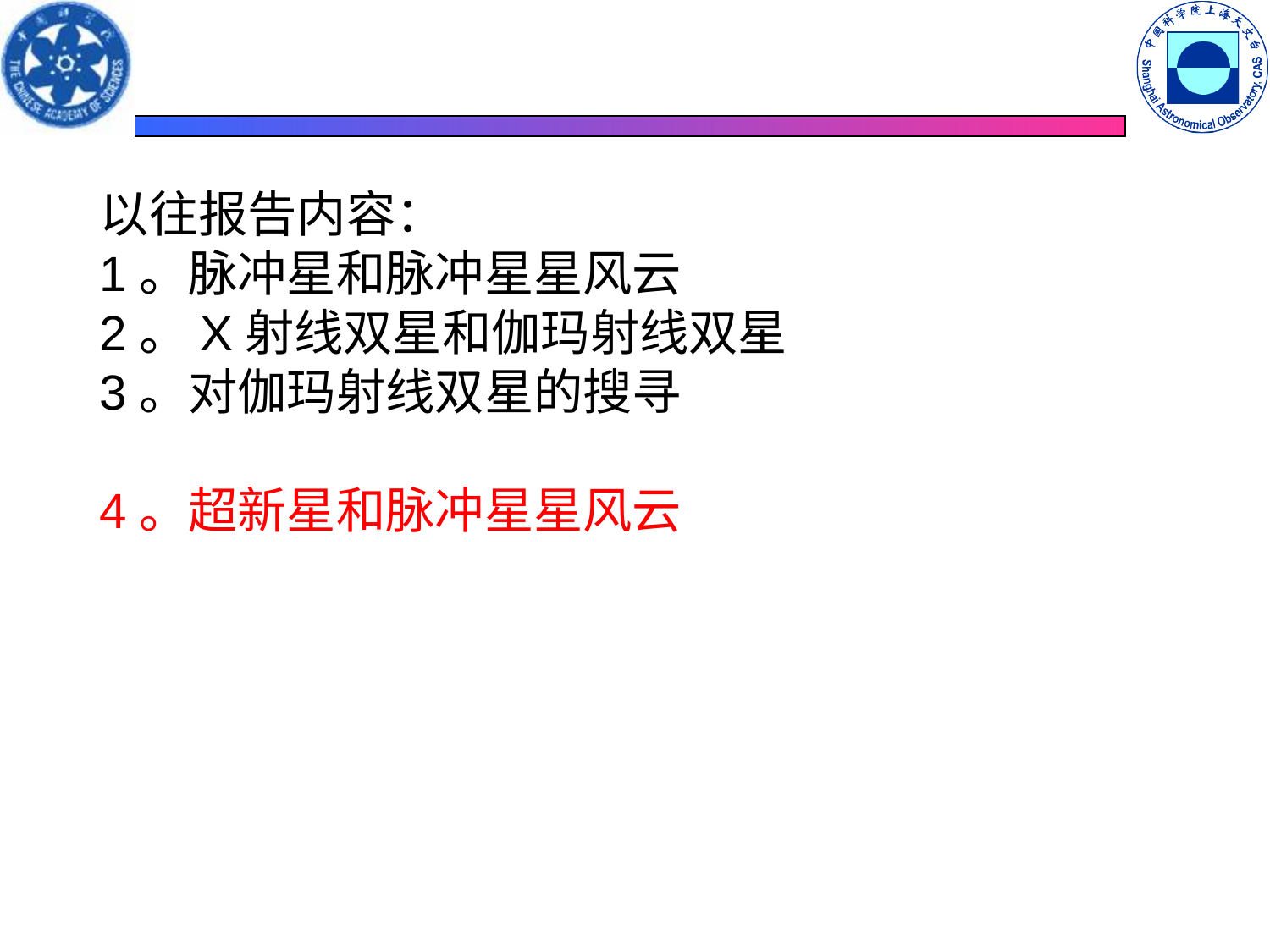

#
以往报告内容：
1。脉冲星和脉冲星星风云
2。X射线双星和伽玛射线双星
3。对伽玛射线双星的搜寻

4。超新星和脉冲星星风云